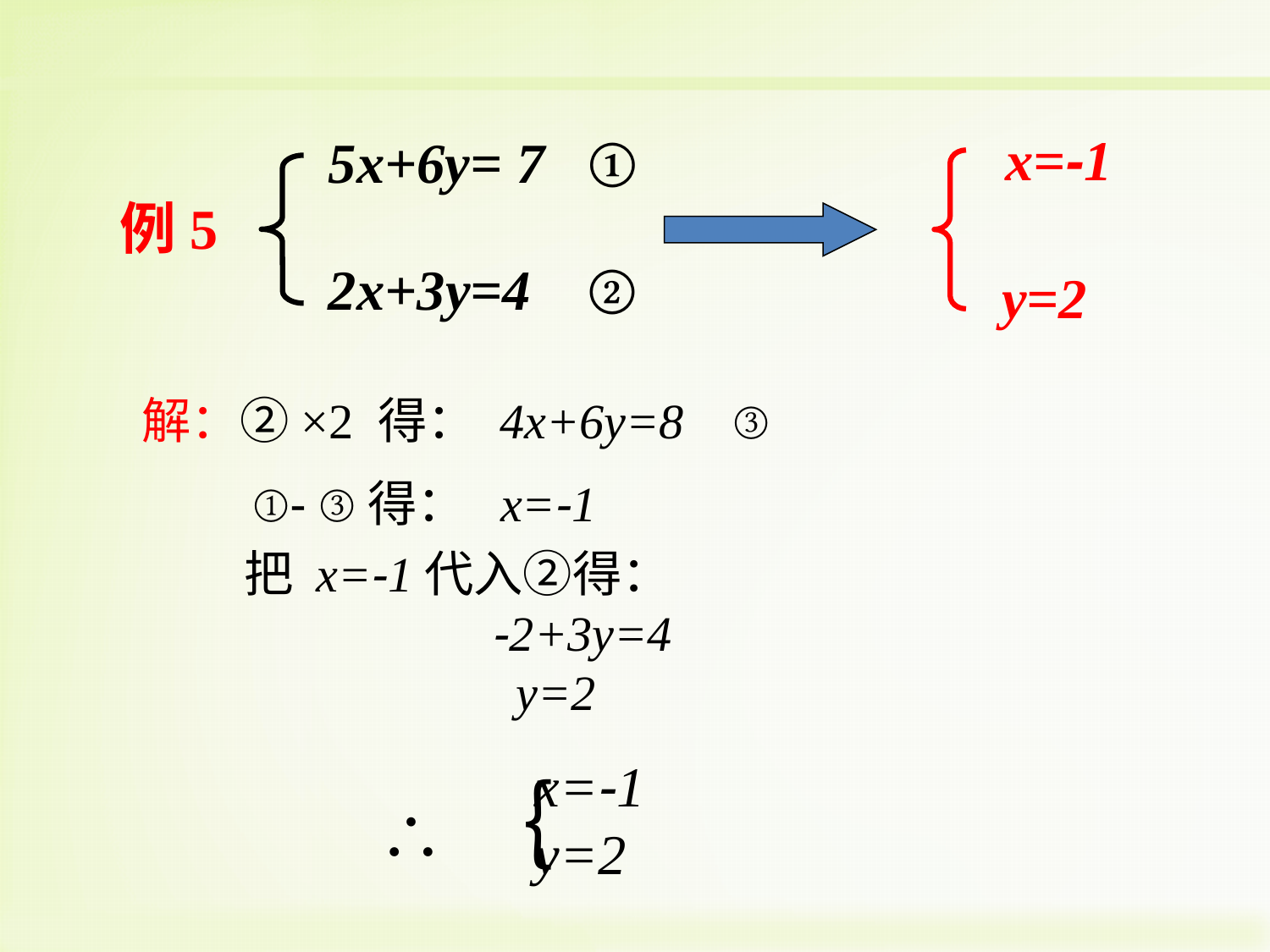

x=-1

y=2
5x+6y= 7   ①

例5
2x+3y=4    ②
解：②×2 得： 4x+6y=8    ③
①- ③得：  x=-1
 把 x=-1代入②得：
                      -2+3y=4
                        y=2
x=-1
y=2
∴｛